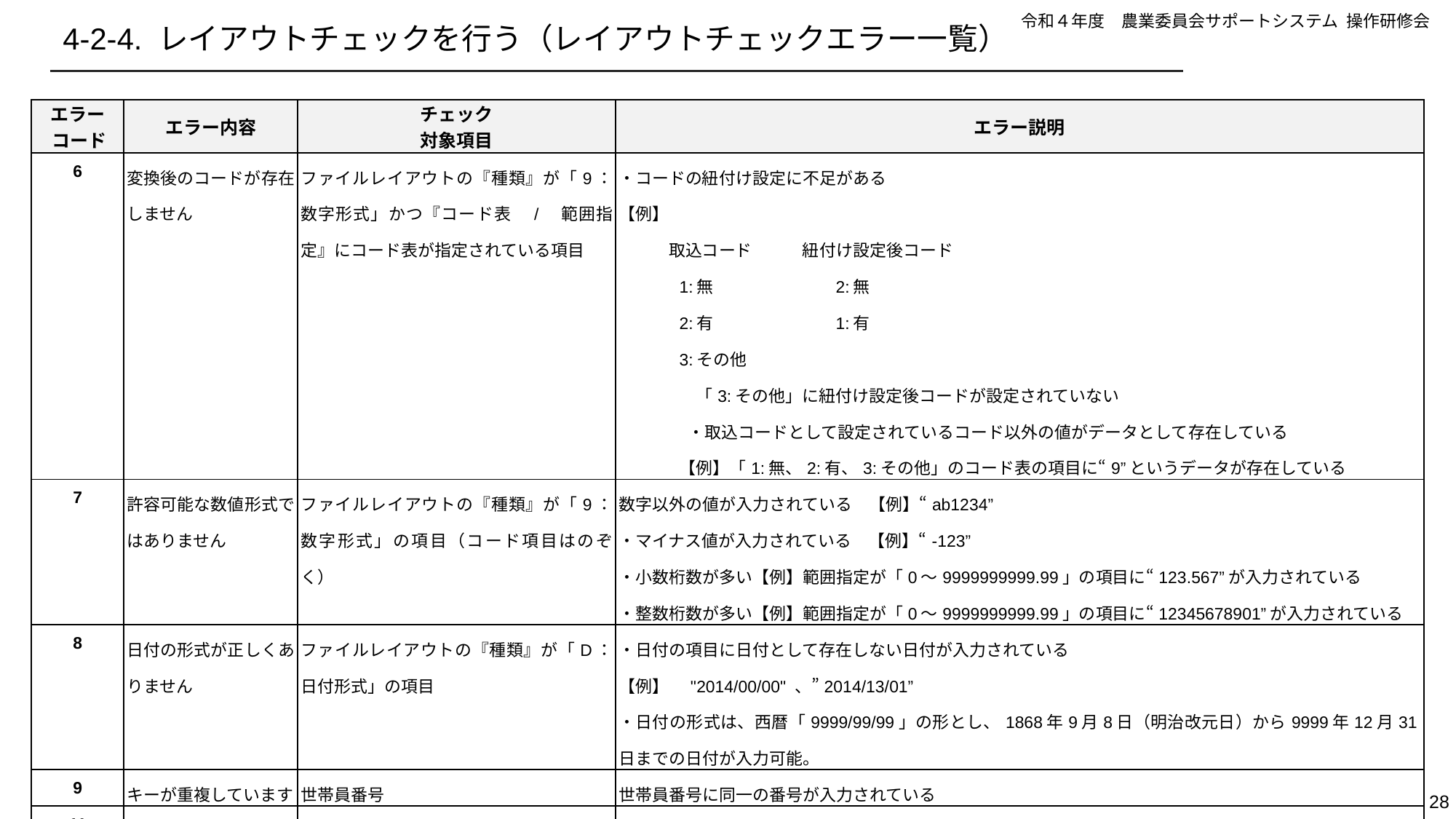

# 4-2-4. レイアウトチェックを行う（レイアウトチェックエラー一覧）
| エラーコード | エラー内容 | チェック 対象項目 | エラー説明 |
| --- | --- | --- | --- |
| 6 | 変換後のコードが存在しません | ファイルレイアウトの『種類』が「9：数字形式」かつ『コード表　/　範囲指定』にコード表が指定されている項目 | ・コードの紐付け設定に不足がある 【例】 　　　取込コード　　　紐付け設定後コード 1:無　　　　　　　2:無 2:有　　　　　　　1:有 3:その他 　「3:その他」に紐付け設定後コードが設定されていない  ・取込コードとして設定されているコード以外の値がデータとして存在している 【例】「1:無、2:有、3:その他」のコード表の項目に“9”というデータが存在している |
| 7 | 許容可能な数値形式ではありません | ファイルレイアウトの『種類』が「9：数字形式」の項目（コード項目はのぞく） | 数字以外の値が入力されている　【例】“ab1234” ・マイナス値が入力されている　【例】“-123” ・小数桁数が多い【例】範囲指定が「0～9999999999.99」の項目に“123.567”が入力されている ・整数桁数が多い【例】範囲指定が「0～9999999999.99」の項目に“12345678901”が入力されている |
| 8 | 日付の形式が正しくありません | ファイルレイアウトの『種類』が「D：日付形式」の項目 | ・日付の項目に日付として存在しない日付が入力されている 【例】　"2014/00/00" 、”2014/13/01” ・日付の形式は、西暦「9999/99/99」の形とし、1868年9月8日（明治改元日）から9999年12月31日までの日付が入力可能。 |
| 9 | キーが重複しています | 世帯員番号 | 世帯員番号に同一の番号が入力されている |
| 11 | 使用禁止文字が含まれています | ファイルレイアウトの『種類』が「H：半角文字列形式」の項目 | 半角の項目（電話番号など）に使用可能範囲外の半角記号が混在・入力されている 【例】　”(（123)）-4567” |